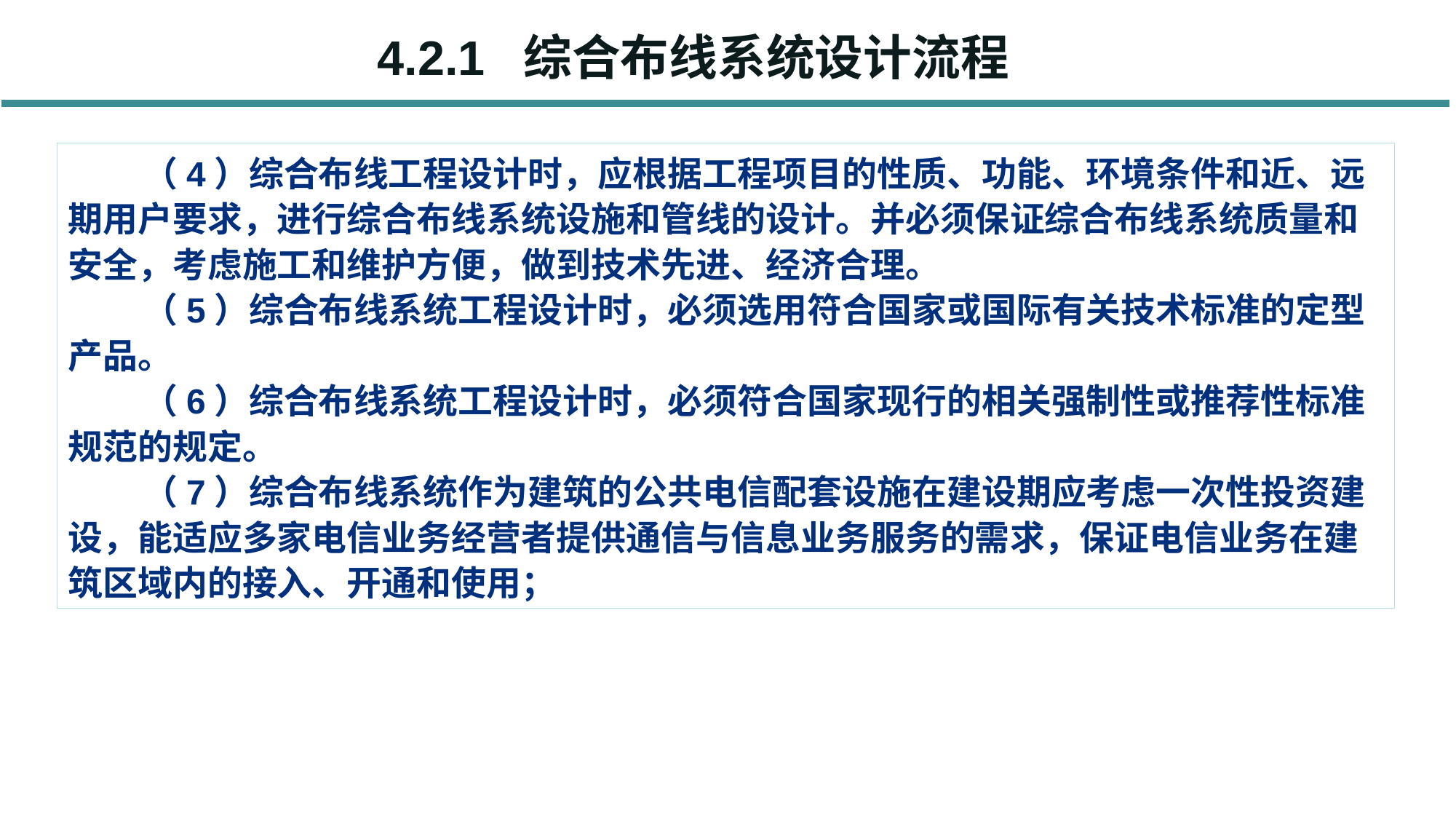

4.2.1  综合布线系统设计流程
（4）综合布线工程设计时，应根据工程项目的性质、功能、环境条件和近、远期用户要求，进行综合布线系统设施和管线的设计。并必须保证综合布线系统质量和安全，考虑施工和维护方便，做到技术先进、经济合理。
（5）综合布线系统工程设计时，必须选用符合国家或国际有关技术标准的定型产品。
（6）综合布线系统工程设计时，必须符合国家现行的相关强制性或推荐性标准规范的规定。
（7）综合布线系统作为建筑的公共电信配套设施在建设期应考虑一次性投资建设，能适应多家电信业务经营者提供通信与信息业务服务的需求，保证电信业务在建筑区域内的接入、开通和使用；